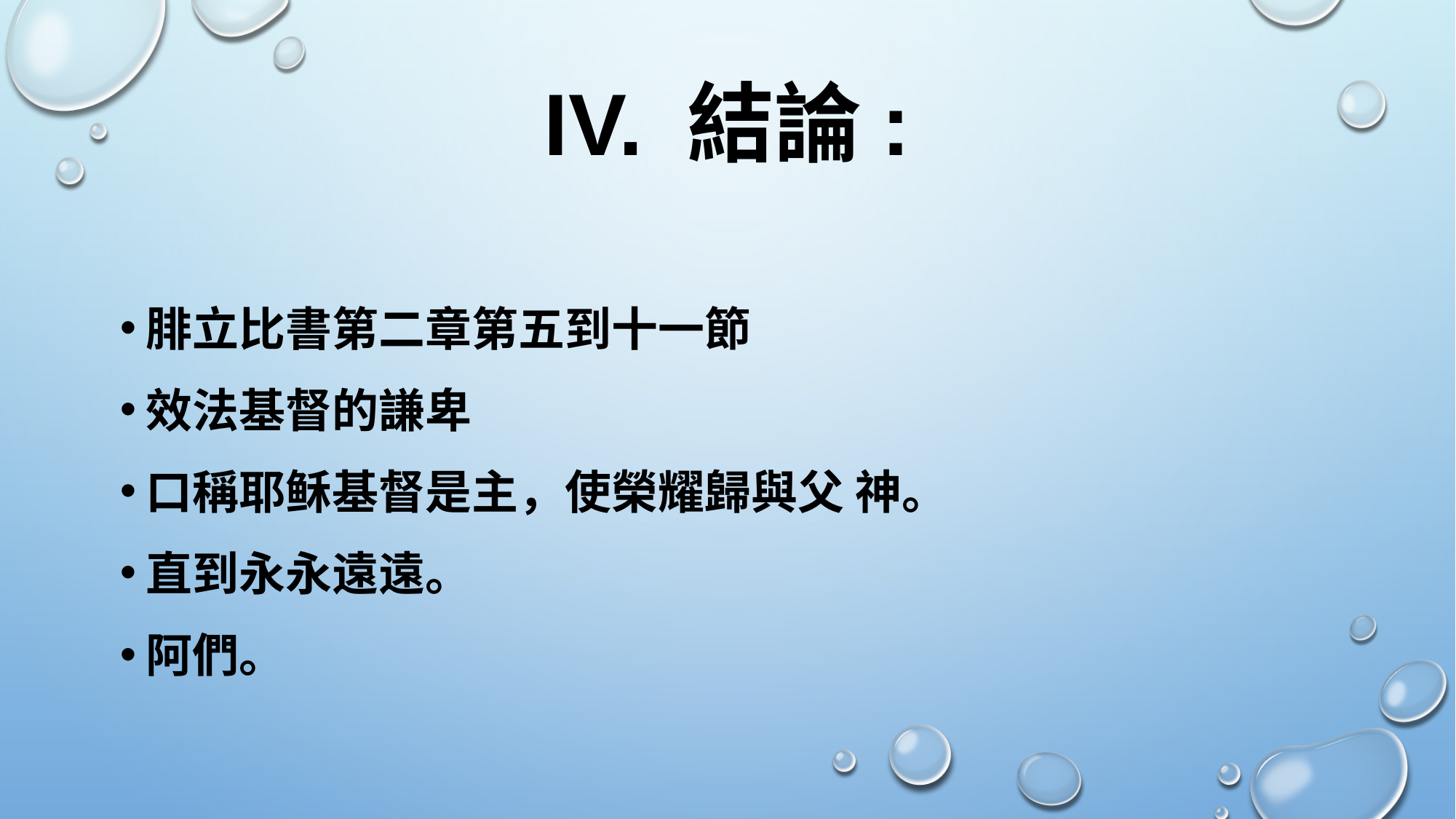

# IV. 結論:
腓立比書第二章第五到十一節
效法基督的謙卑
口稱耶稣基督是主，使榮耀歸與父 神。
直到永永遠遠。
阿們。